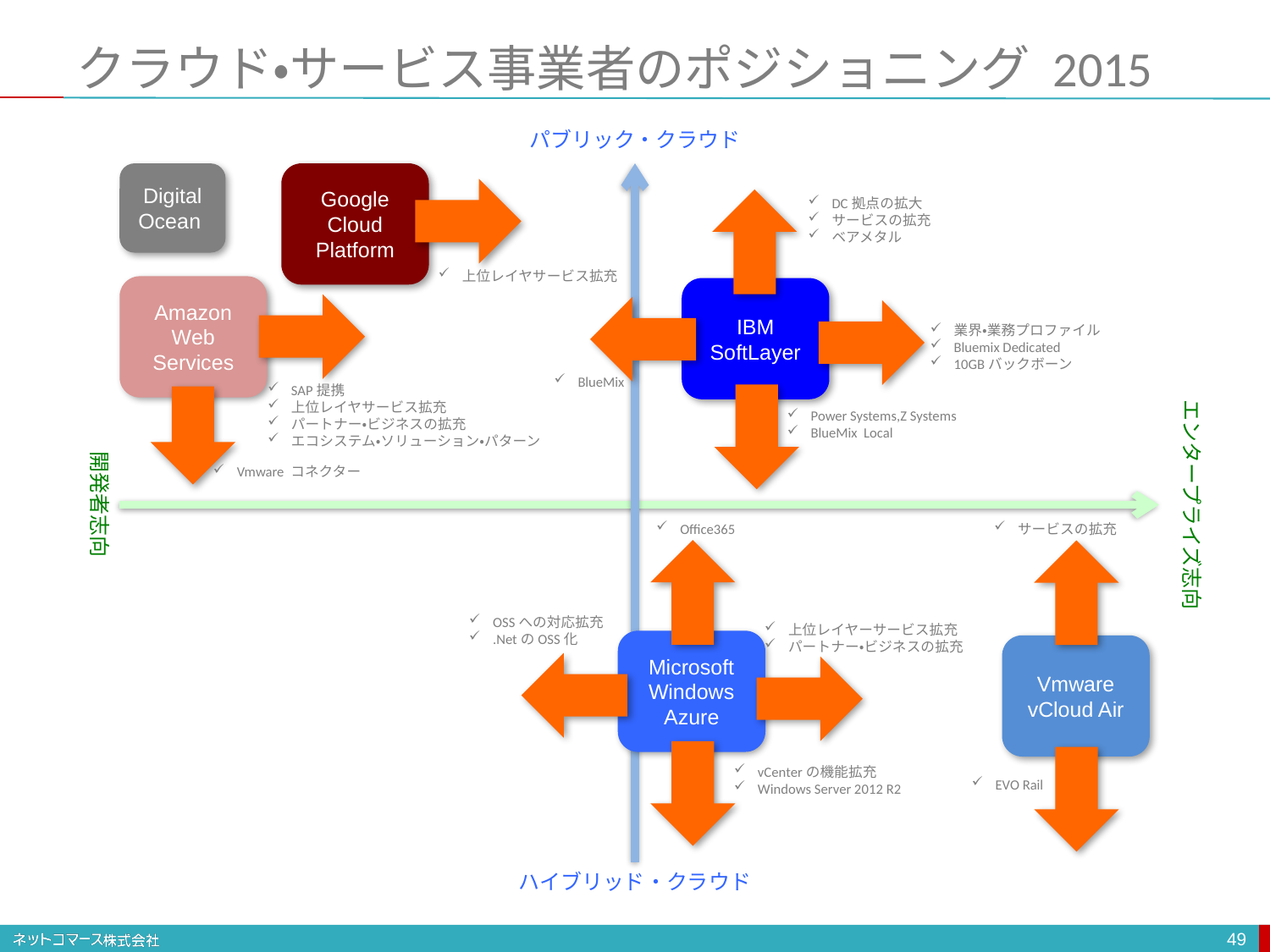

# クラウド・サービス事業者のポジショニング 2015
パブリック・クラウド
Digital Ocean
Google Cloud Platform

DC拠点の拡大
サービスの拡充
ベアメタル

上位レイヤサービス拡充
Amazon
Web
Services
IBM
SoftLayer

業界・業務プロファイル
Bluemix Dedicated
10GBバックボーン
BlueMix
SAP提携
上位レイヤサービス拡充
パートナー・ビジネスの拡充
エコシステム・ソリューション・パターン
エンタープライズ志向

Power Systems,Z Systems
BlueMix  Local
開発者志向
Vmware コネクター
Office365
サービスの拡充

OSSへの対応拡充
.NetのOSS化
上位レイヤーサービス拡充
パートナー・ビジネスの拡充
Microsoft
Windows
Azure
Vmware
vCloud Air

vCenterの機能拡充
Windows Server 2012 R2

EVO Rail
ハイブリッド・クラウド
49